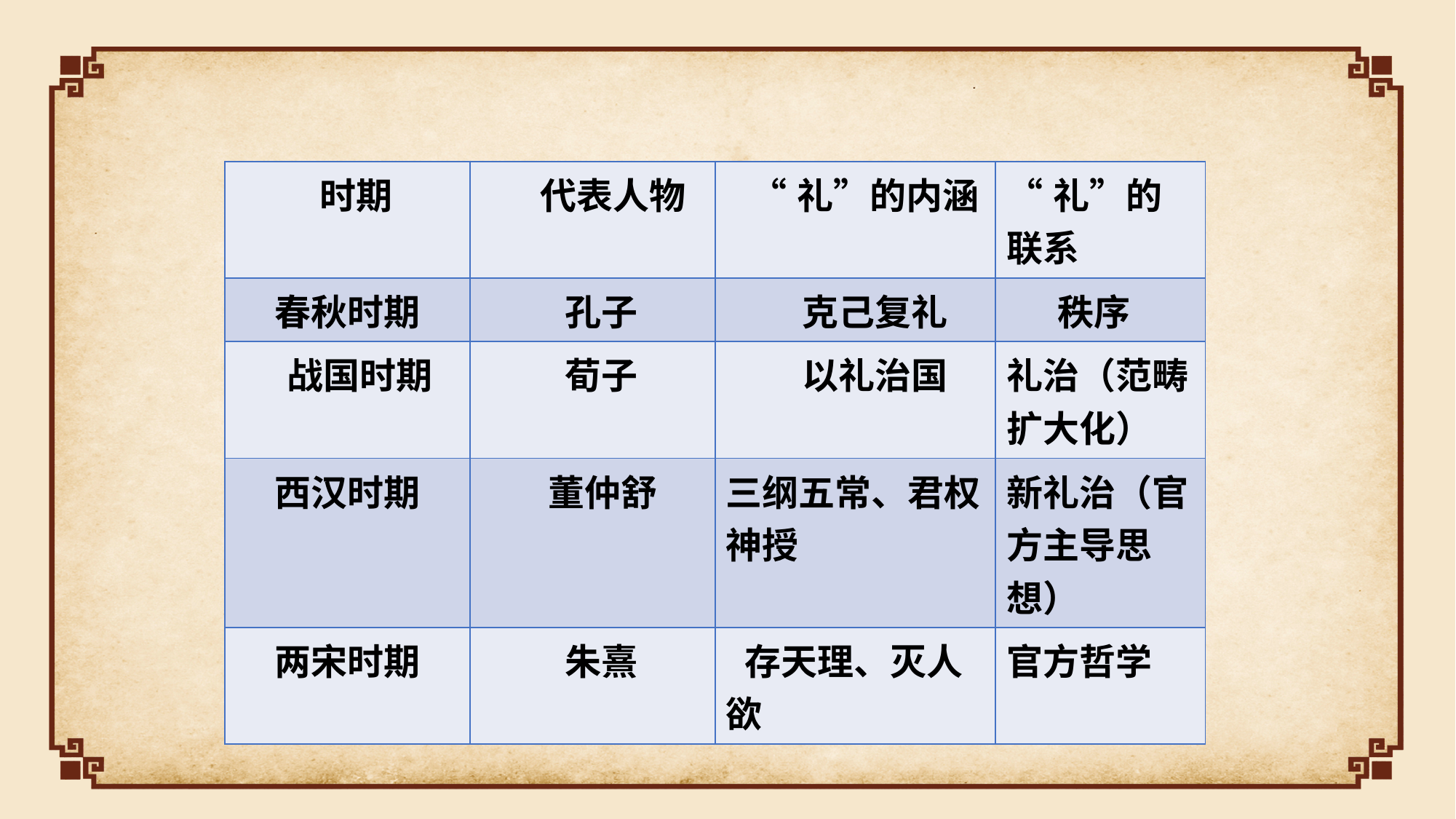

| 时期 | 代表人物 | “礼”的内涵 | “礼”的联系 |
| --- | --- | --- | --- |
| 春秋时期 | 孔子 | 克己复礼 | 秩序 |
| 战国时期 | 荀子 | 以礼治国 | 礼治（范畴扩大化） |
| 西汉时期 | 董仲舒 | 三纲五常、君权神授 | 新礼治（官方主导思想） |
| 两宋时期 | 朱熹 | 存天理、灭人欲 | 官方哲学 |